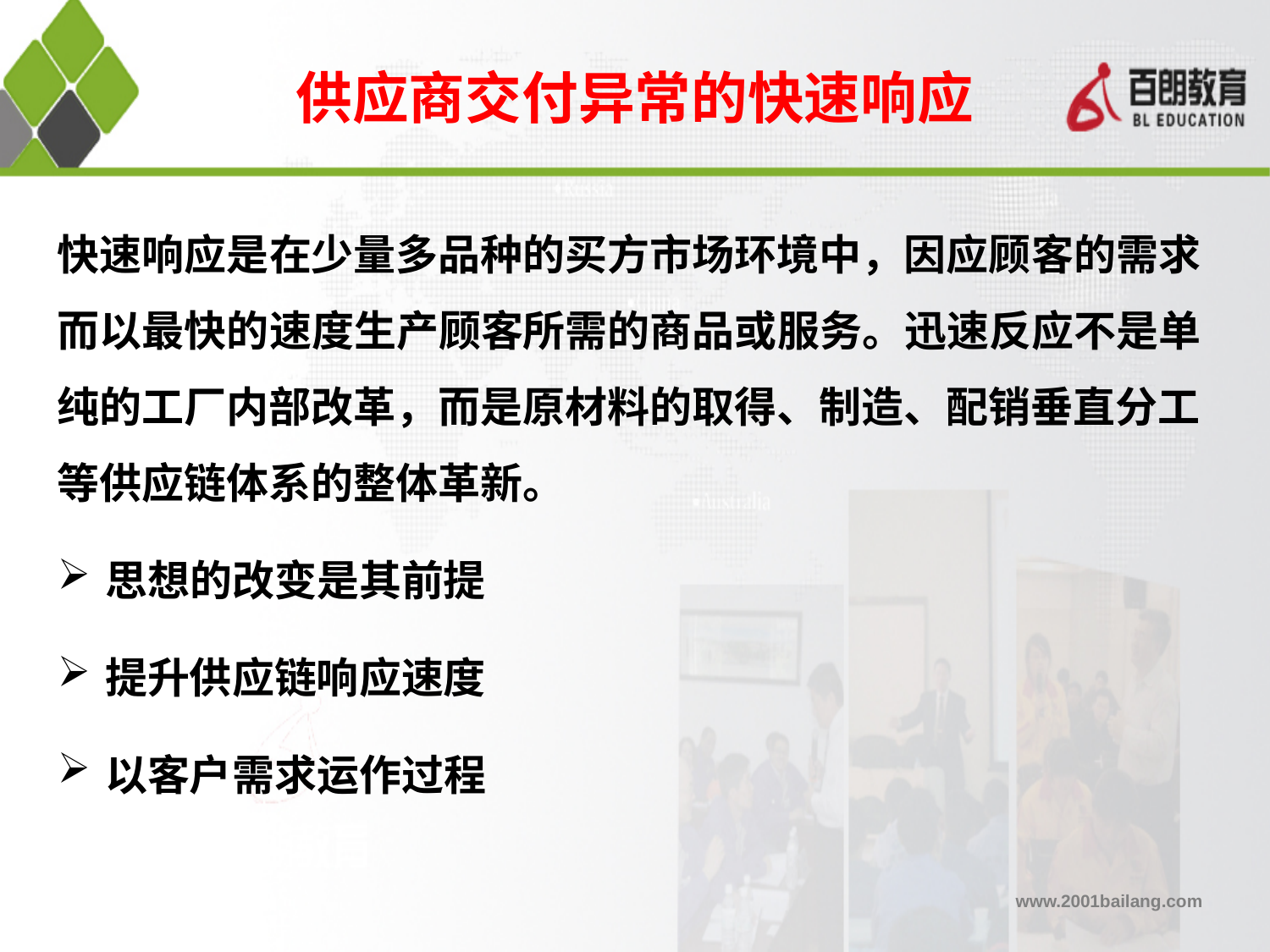

供应商交付异常的快速响应
快速响应是在少量多品种的买方市场环境中，因应顾客的需求而以最快的速度生产顾客所需的商品或服务。迅速反应不是单纯的工厂内部改革，而是原材料的取得、制造、配销垂直分工等供应链体系的整体革新。
思想的改变是其前提
提升供应链响应速度
以客户需求运作过程